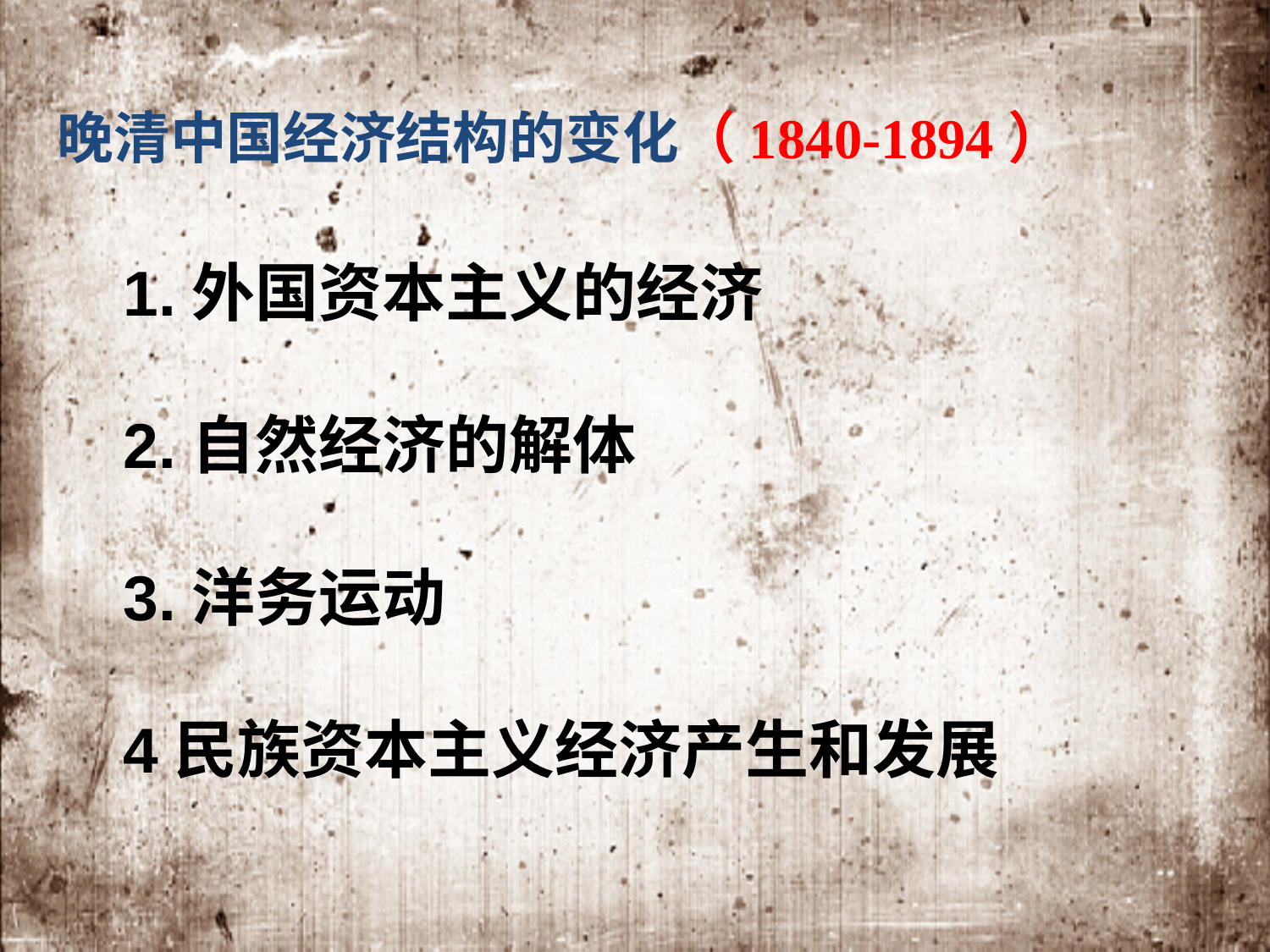

晚清中国经济结构的变化（1840-1894）
1.外国资本主义的经济

2.自然经济的解体

3.洋务运动

4民族资本主义经济产生和发展